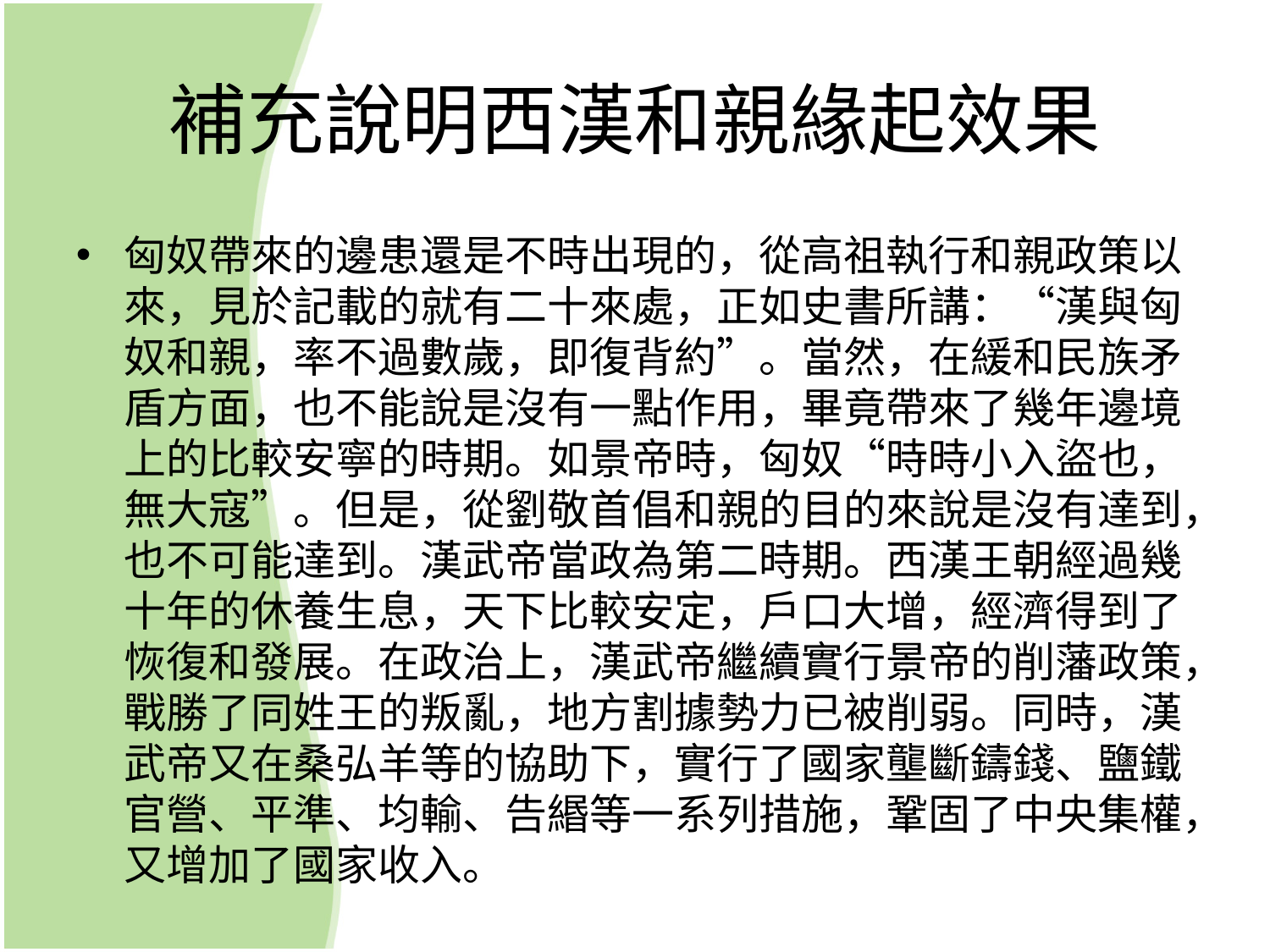

# 補充說明西漢和親緣起效果
匈奴帶來的邊患還是不時出現的，從高祖執行和親政策以來，見於記載的就有二十來處，正如史書所講：“漢與匈奴和親，率不過數歲，即復背約”。當然，在緩和民族矛盾方面，也不能說是沒有一點作用，畢竟帶來了幾年邊境上的比較安寧的時期。如景帝時，匈奴“時時小入盜也，無大寇”。但是，從劉敬首倡和親的目的來說是沒有達到，也不可能達到。漢武帝當政為第二時期。西漢王朝經過幾十年的休養生息，天下比較安定，戶口大增，經濟得到了恢復和發展。在政治上，漢武帝繼續實行景帝的削藩政策，戰勝了同姓王的叛亂，地方割據勢力已被削弱。同時，漢武帝又在桑弘羊等的協助下，實行了國家壟斷鑄錢、鹽鐵官營、平準、均輸、告緡等一系列措施，鞏固了中央集權，又增加了國家收入。